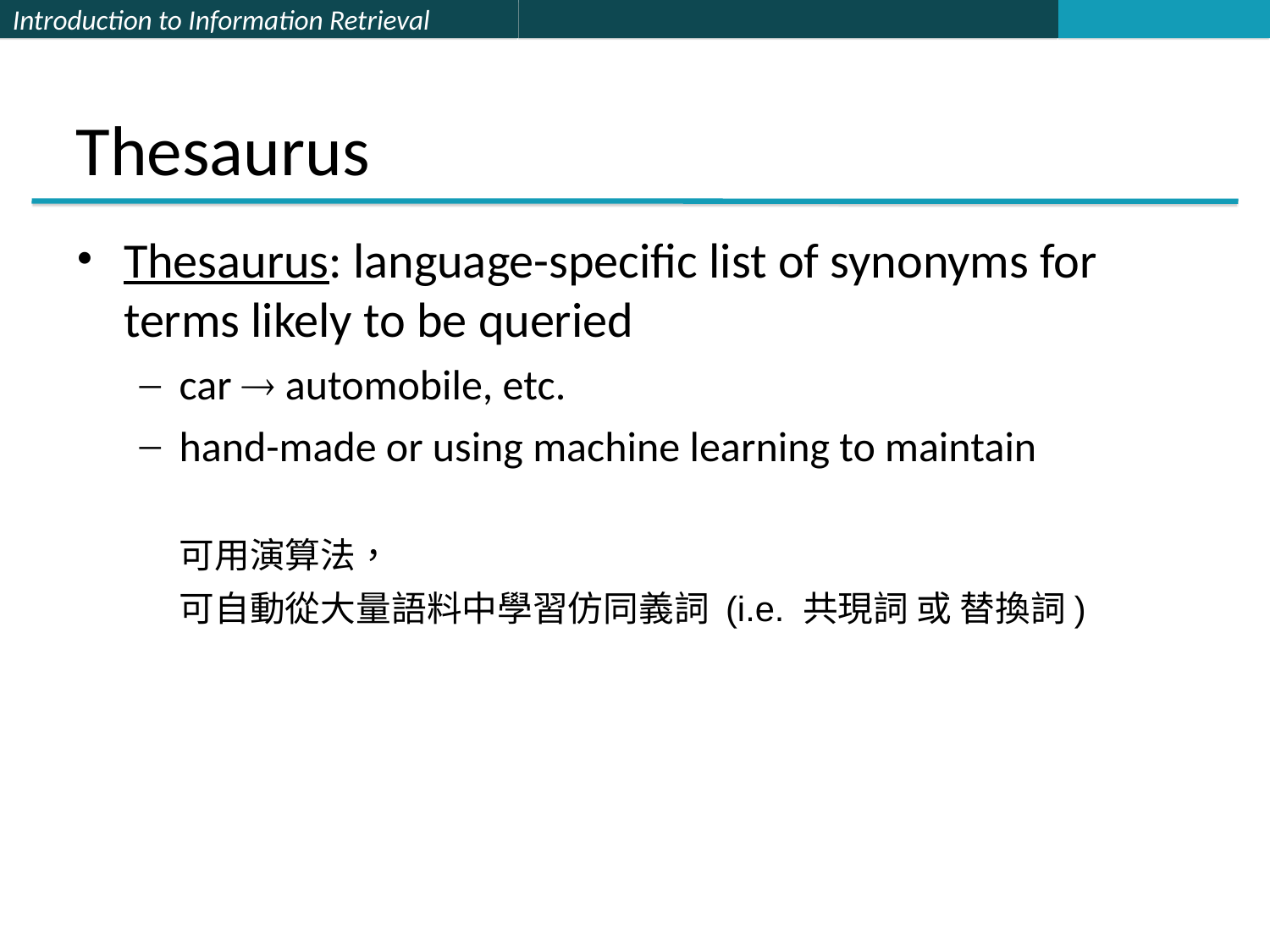

# Thesaurus
Thesaurus: language-specific list of synonyms for terms likely to be queried
car → automobile, etc.
hand-made or using machine learning to maintain

	可用演算法，
	可自動從大量語料中學習仿同義詞 (i.e. 共現詞 或 替換詞)